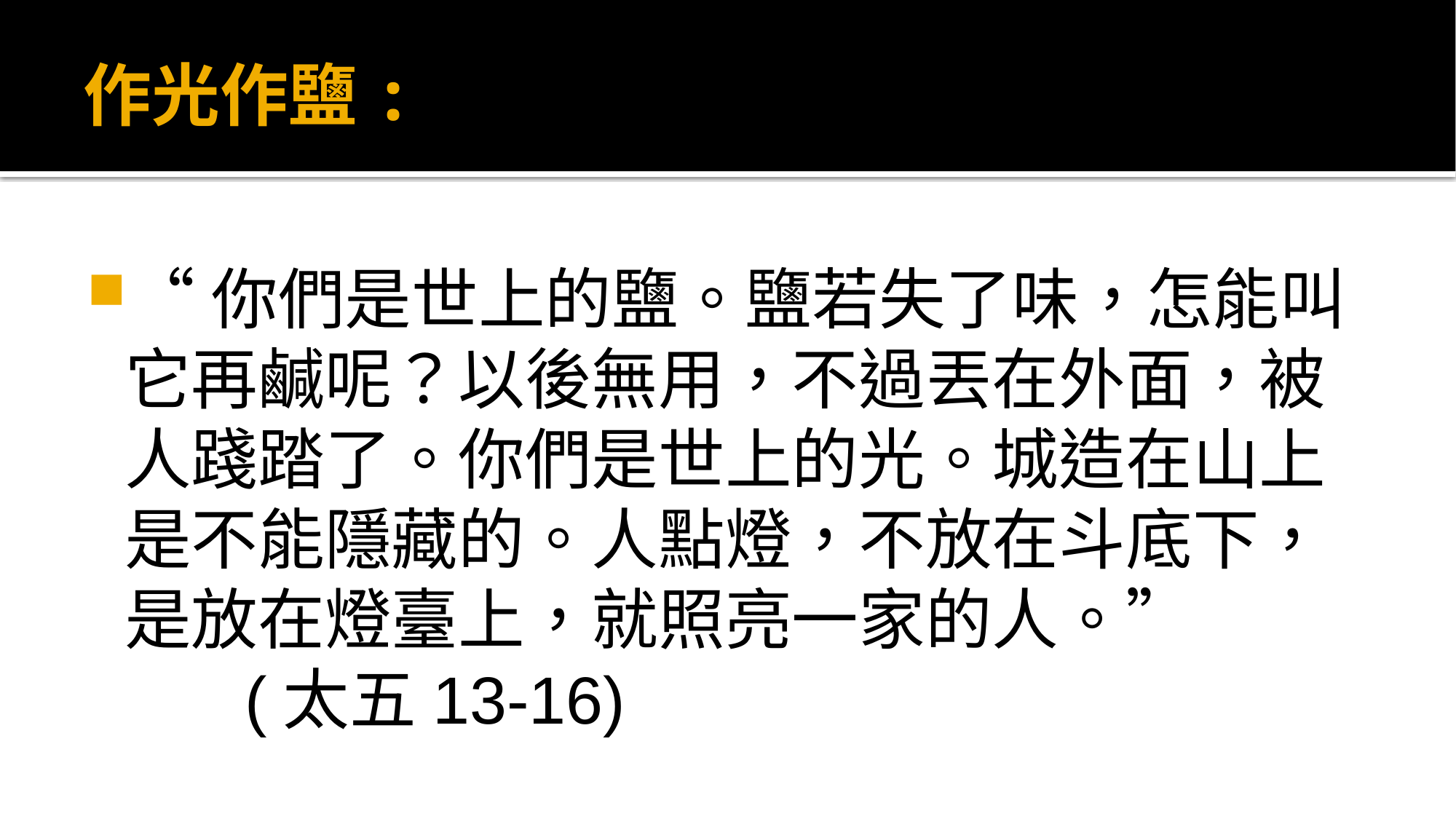

# 作光作鹽:
“你們是世上的鹽。鹽若失了味，怎能叫它再鹹呢？以後無用，不過丟在外面，被人踐踏了。你們是世上的光。城造在山上是不能隱藏的。人點燈，不放在斗底下，是放在燈臺上，就照亮一家的人。”                  (太五13-16)